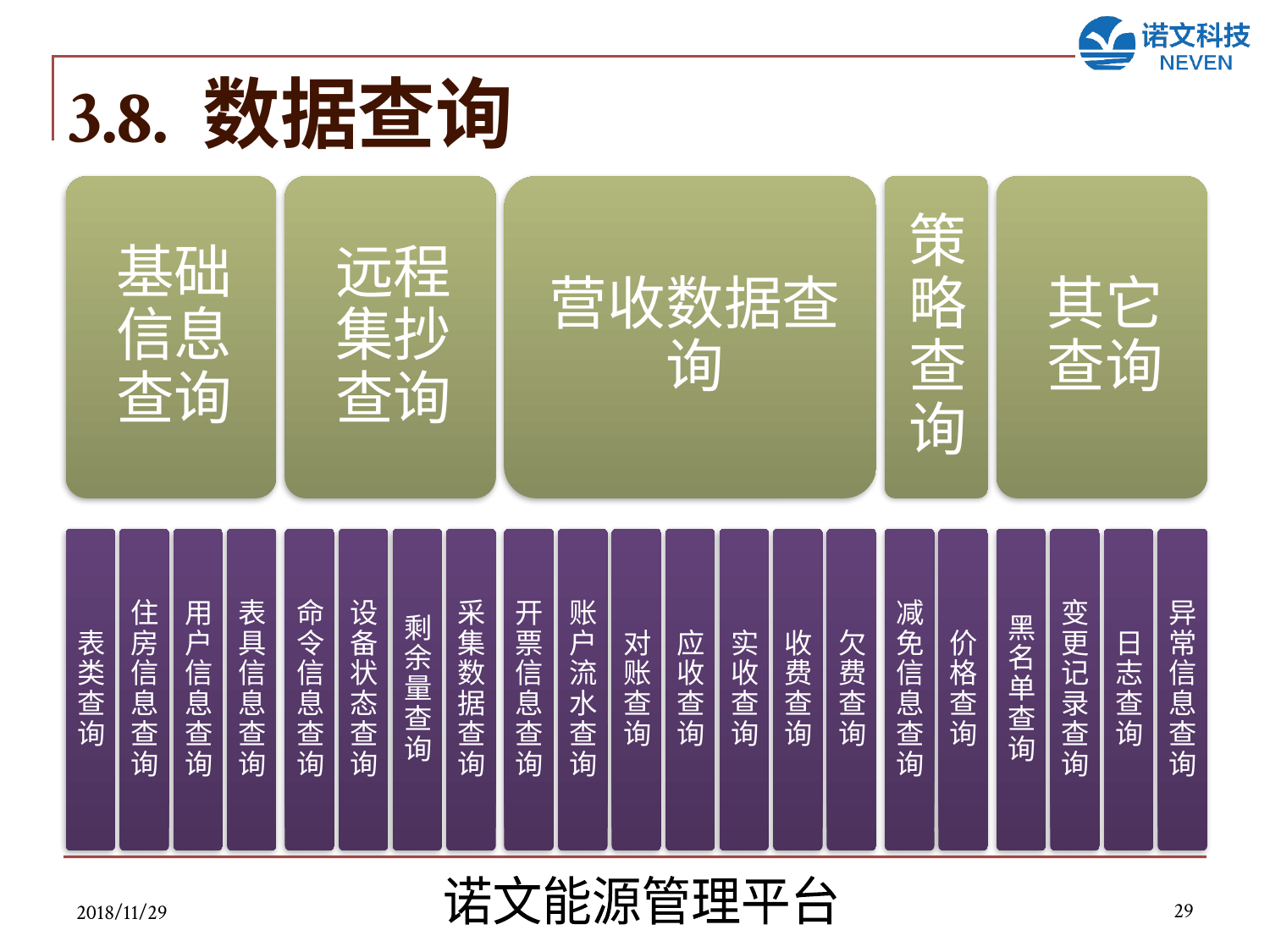

# 3.8. 数据查询
基础信息查询
表类查询
住房信息查询
用户信息查询
表具信息查询
远程集抄查询
命令信息查询
设备状态查询
剩余量查询
采集数据查询
营收数据查询
开票信息查询
账户流水查询
对账查询
应收查询
实收查询
收费查询
欠费查询
策略查询
减免信息查询
价格查询
其它查询
黑名单查询
变更记录查询
日志查询
异常信息查询
2018/11/29
29